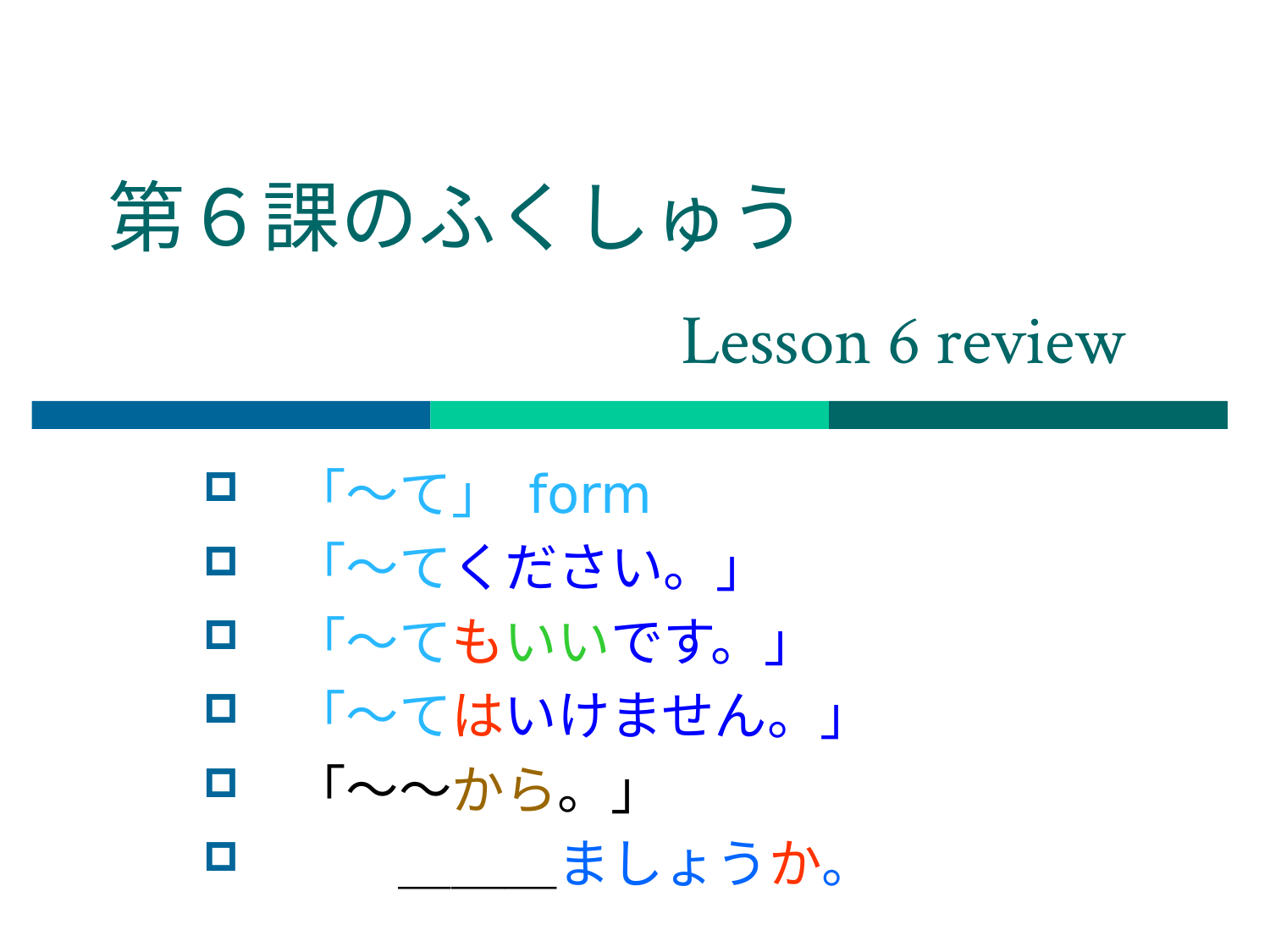

# 第６課のふくしゅう Lesson 6 review
　「～て」 form
　「～てください。」
　「～てもいいです。」
　「～てはいけません。」
　「～～から。」
　　　＿＿＿ましょうか。